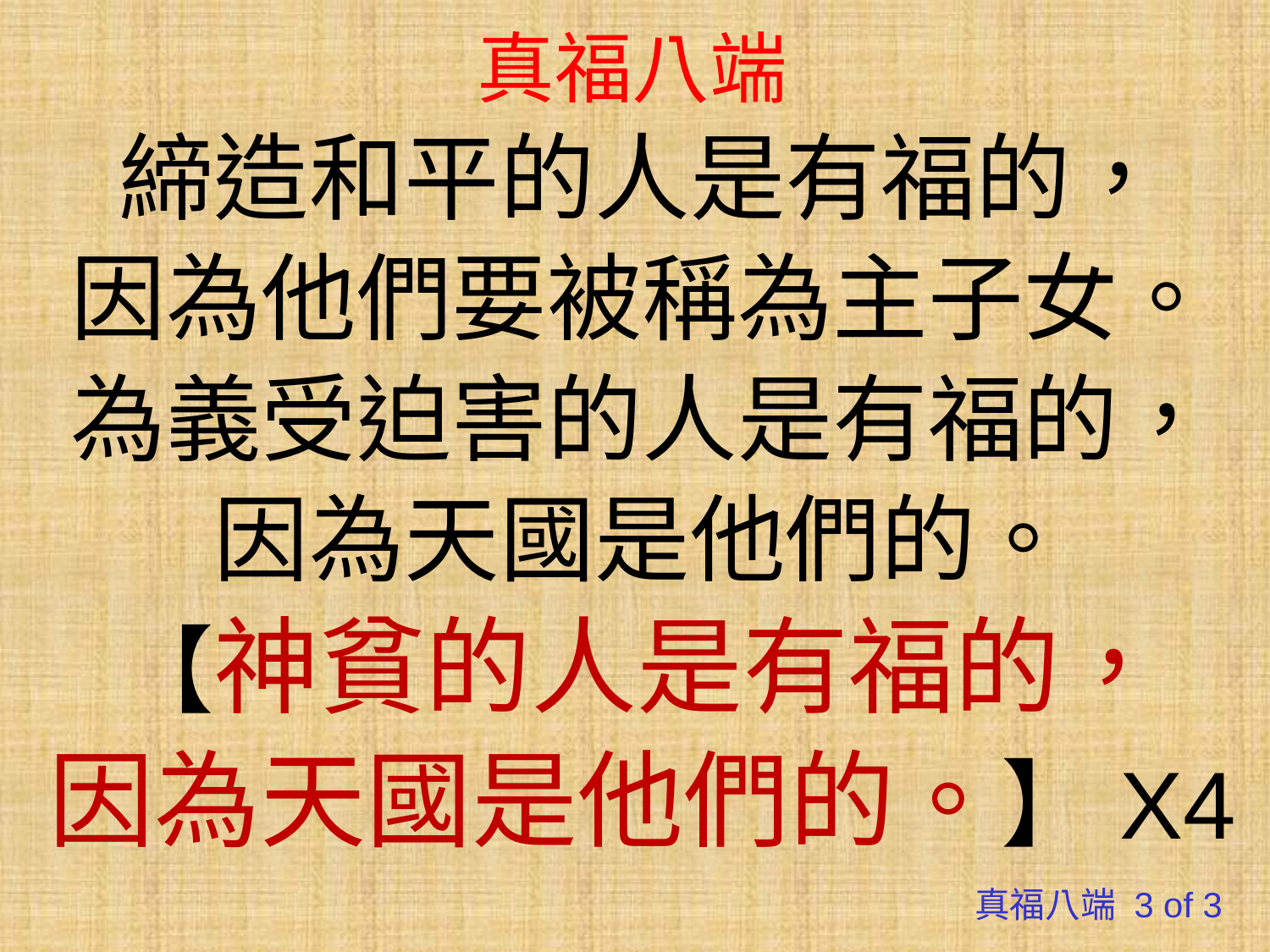

# 真福八端
締造和平的人是有福的，
因為他們要被稱為主子女。
為義受迫害的人是有福的，
因為天國是他們的。
【神貧的人是有福的，
因為天國是他們的。】X4

真福八端 3 of 3